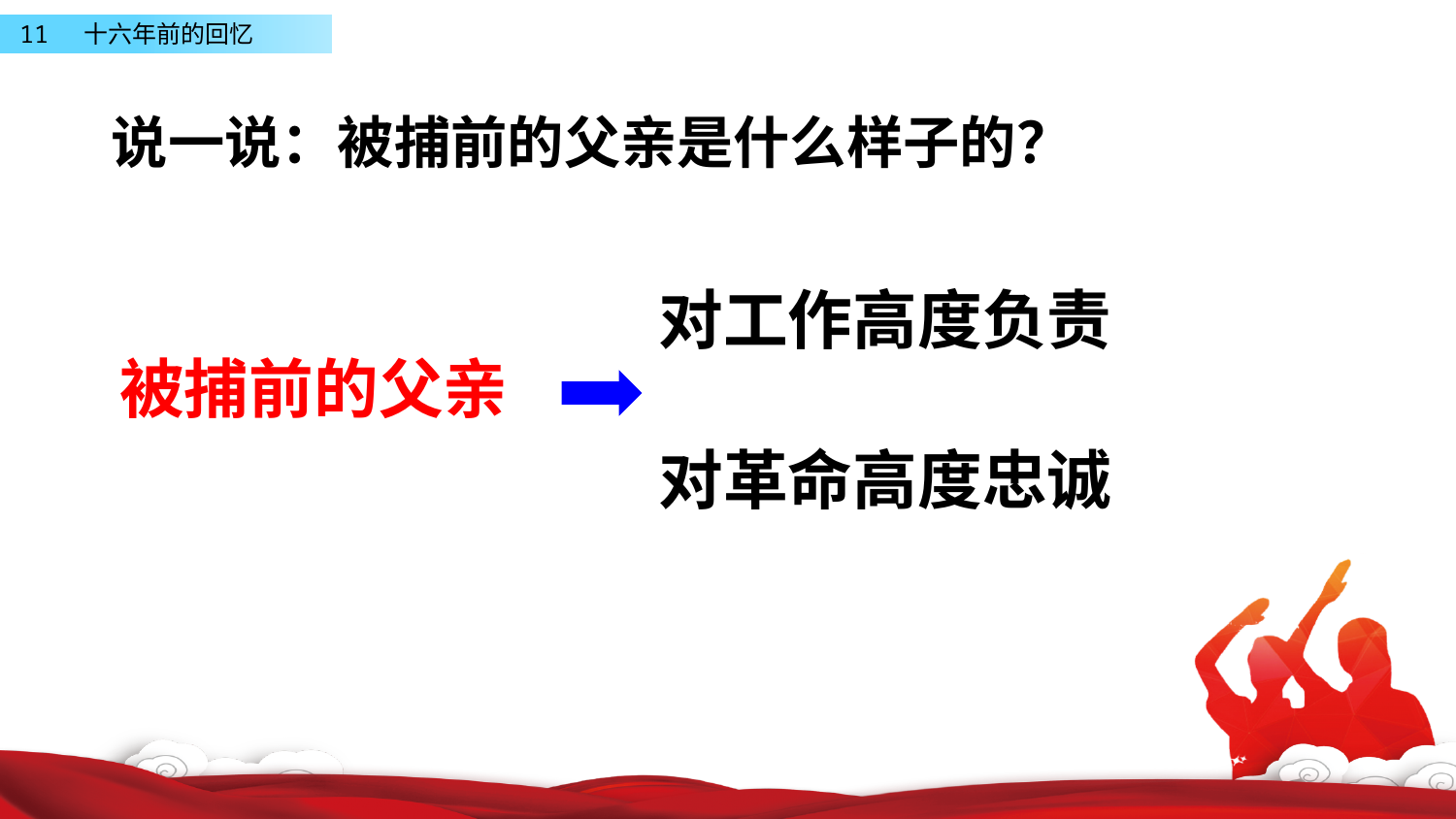

说一说：被捕前的父亲是什么样子的？
对工作高度负责
被捕前的父亲

对革命高度忠诚